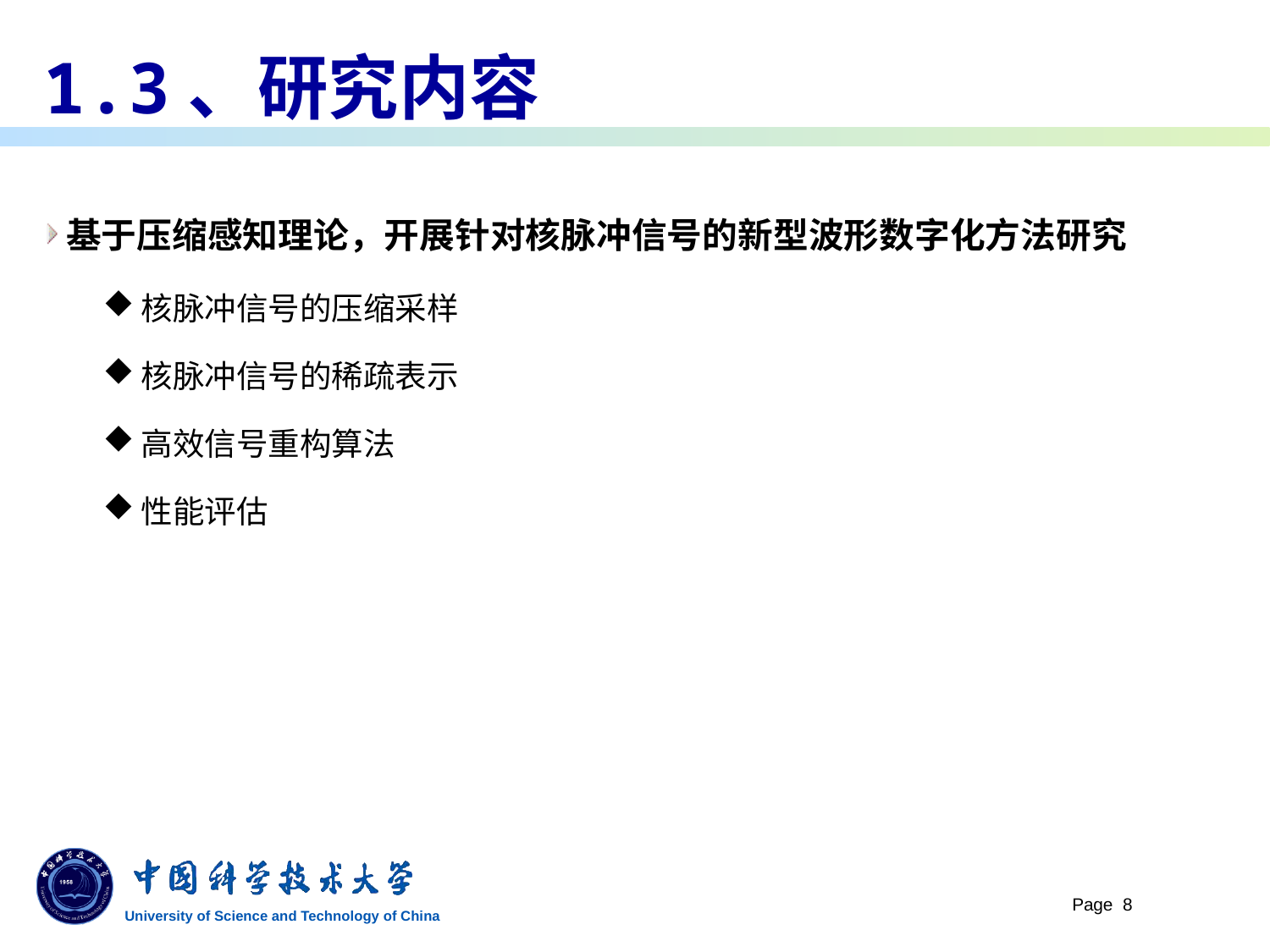

# 1.3、研究内容
基于压缩感知理论，开展针对核脉冲信号的新型波形数字化方法研究
核脉冲信号的压缩采样
核脉冲信号的稀疏表示
高效信号重构算法
性能评估